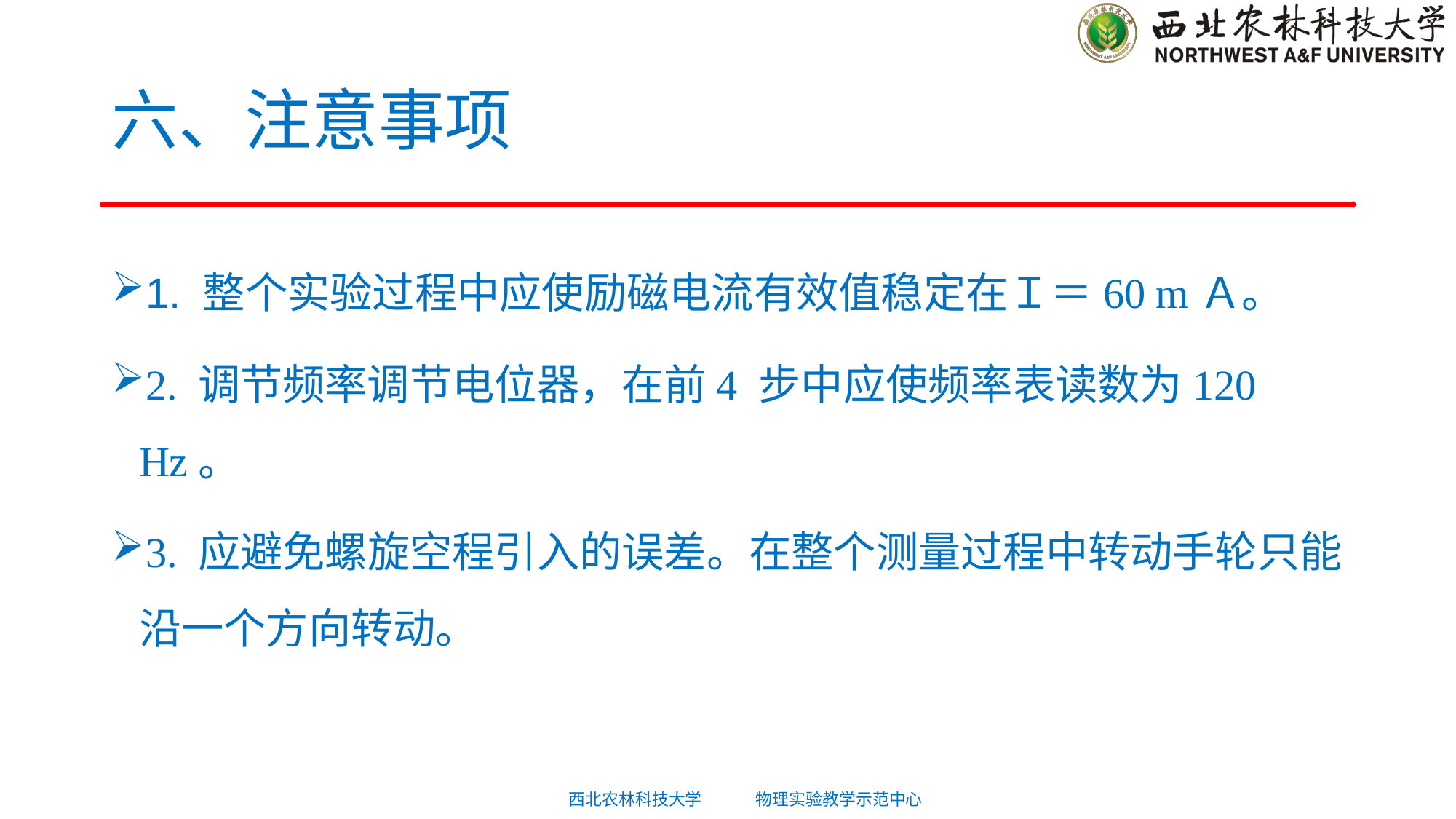

# 六、注意事项
1. 整个实验过程中应使励磁电流有效值稳定在Ｉ＝60 mＡ。
2. 调节频率调节电位器，在前4 步中应使频率表读数为120 Hz。
3. 应避免螺旋空程引入的误差。在整个测量过程中转动手轮只能沿一个方向转动。